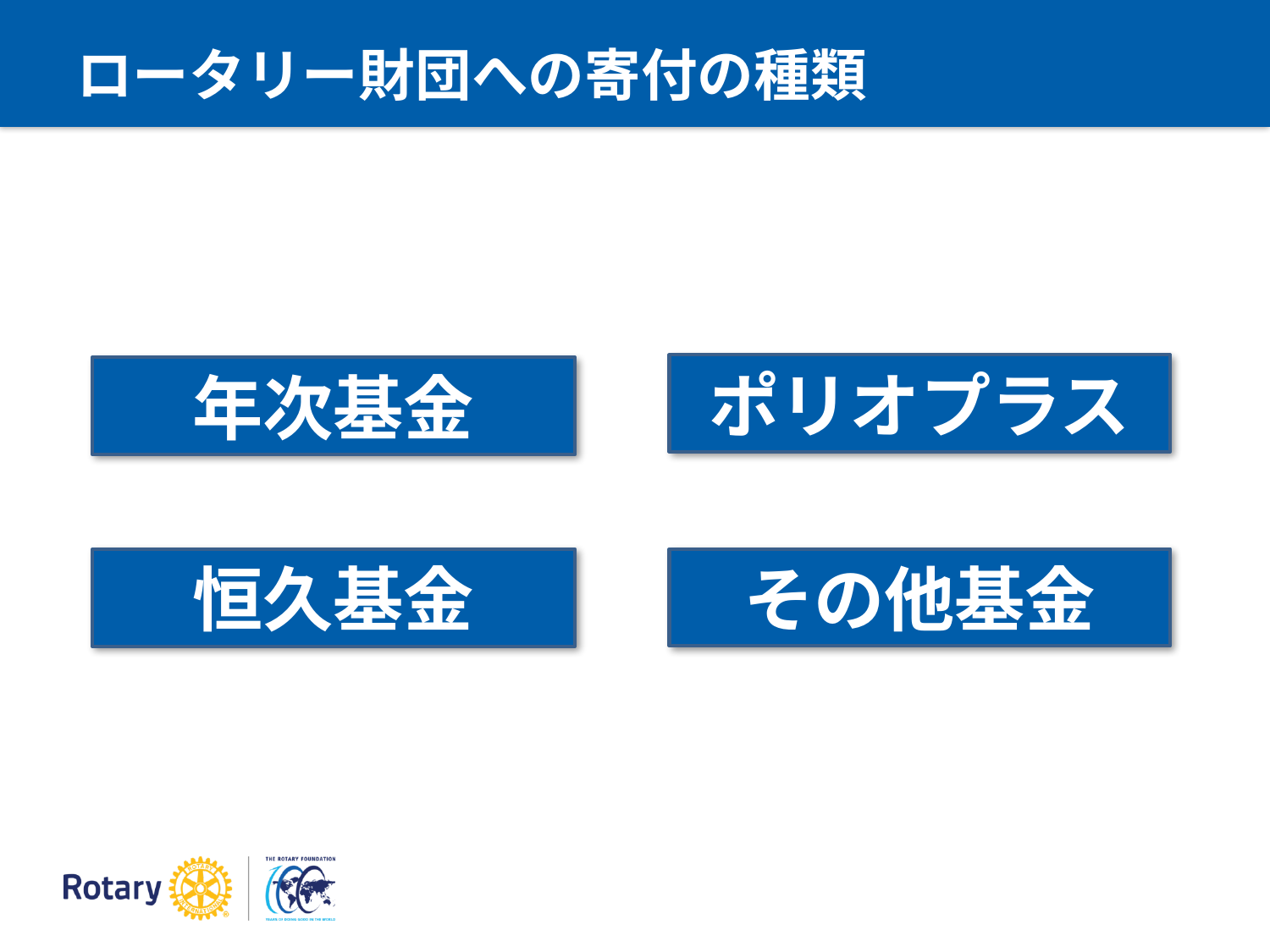

# ロータリー財団への寄付の種類
ポリオプラス
年次基金
その他基金
恒久基金